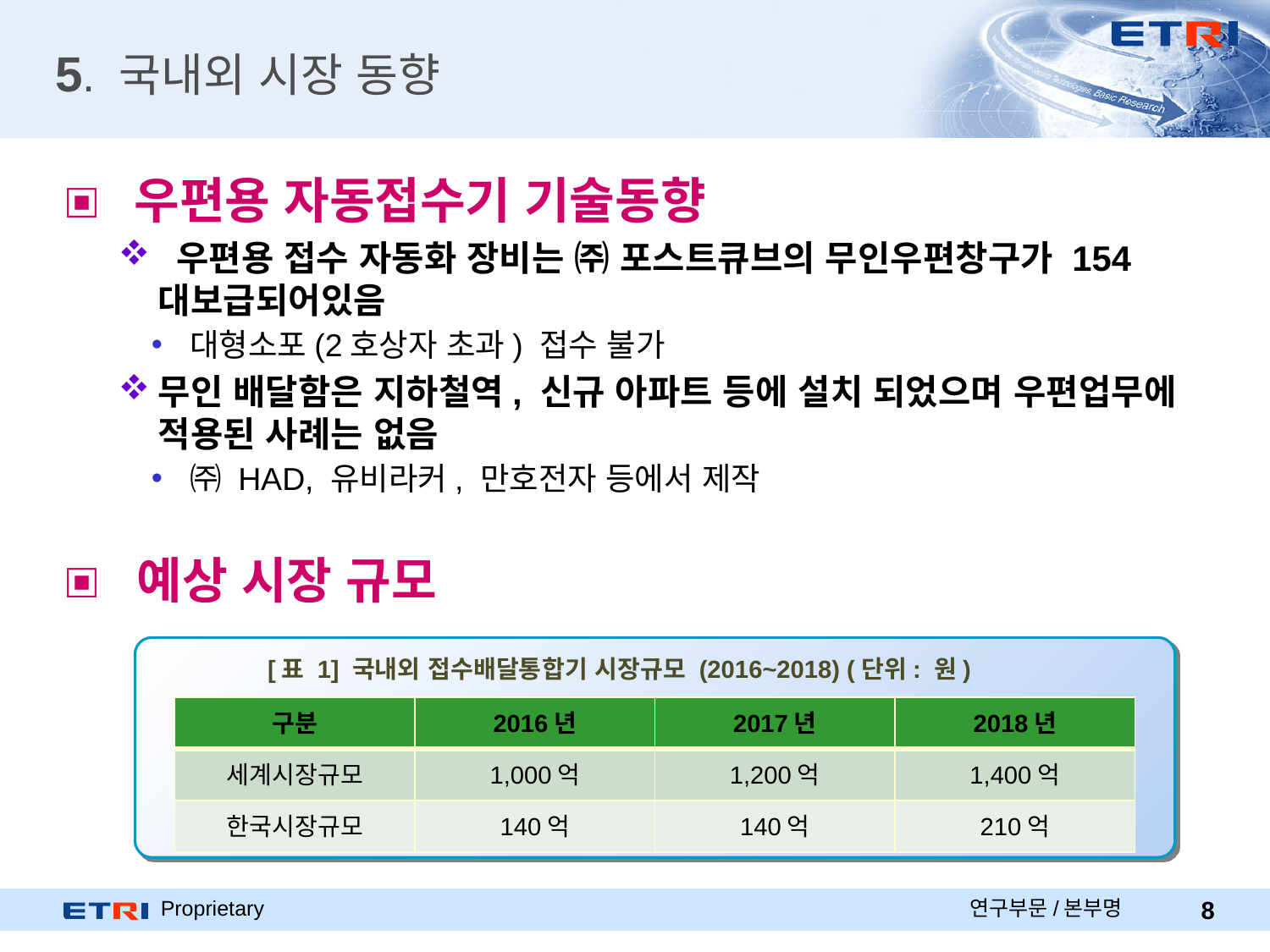

# 5. 국내외 시장 동향
 우편용 자동접수기 기술동향
 우편용 접수 자동화 장비는 ㈜ 포스트큐브의 무인우편창구가 154대보급되어있음
대형소포(2호상자 초과) 접수 불가
무인 배달함은 지하철역, 신규 아파트 등에 설치 되었으며 우편업무에 적용된 사례는 없음
㈜ HAD, 유비라커, 만호전자 등에서 제작

 예상 시장 규모

        [표 1] 국내외 접수배달통합기 시장규모 (2016~2018) (단위: 원)
| 구분 | 2016년 | 2017년 | 2018년 |
| --- | --- | --- | --- |
| 세계시장규모 | 1,000억 | 1,200억 | 1,400억 |
| 한국시장규모 | 140억 | 140억 | 210억 |
연구부문/본부명
8